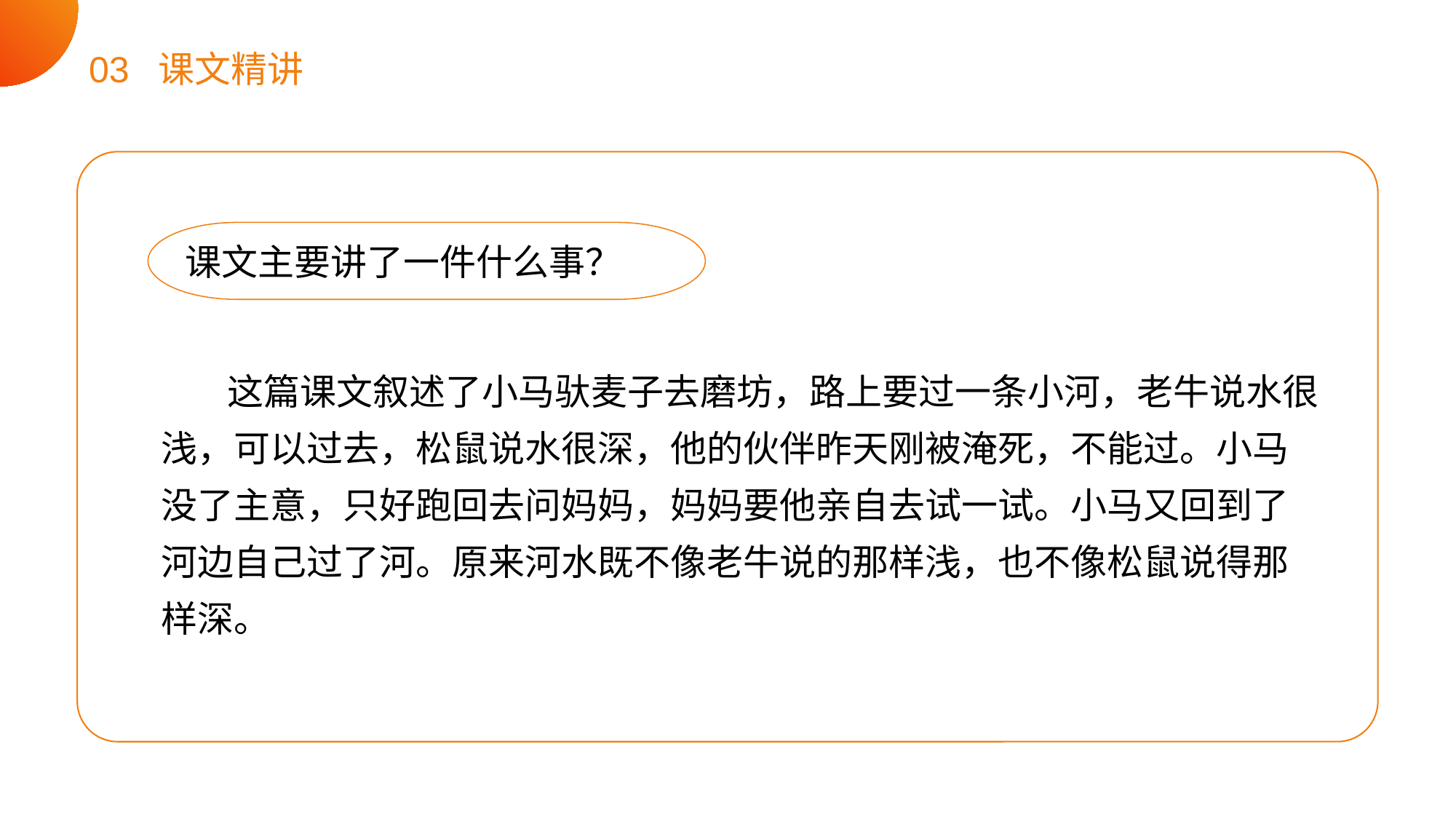

03  课文精讲
课文主要讲了一件什么事？
       这篇课文叙述了小马驮麦子去磨坊，路上要过一条小河，老牛说水很浅，可以过去，松鼠说水很深，他的伙伴昨天刚被淹死，不能过。小马没了主意，只好跑回去问妈妈，妈妈要他亲自去试一试。小马又回到了河边自己过了河。原来河水既不像老牛说的那样浅，也不像松鼠说得那样深。